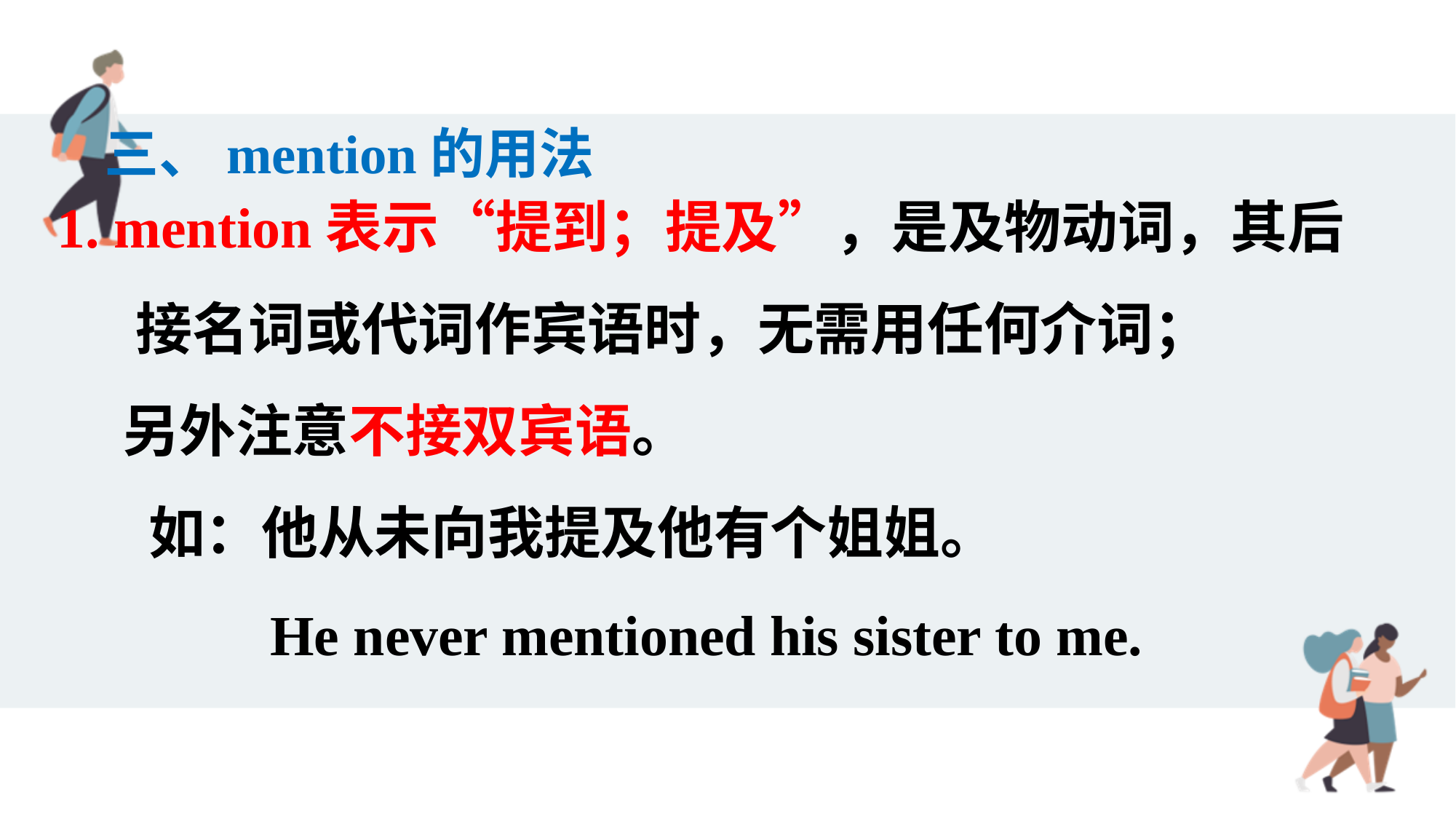

三、mention的用法
1. mention表示“提到；提及”，是及物动词，其后
     接名词或代词作宾语时，无需用任何介词；
    另外注意不接双宾语。
      如：他从未向我提及他有个姐姐。
               He never mentioned his sister to me.